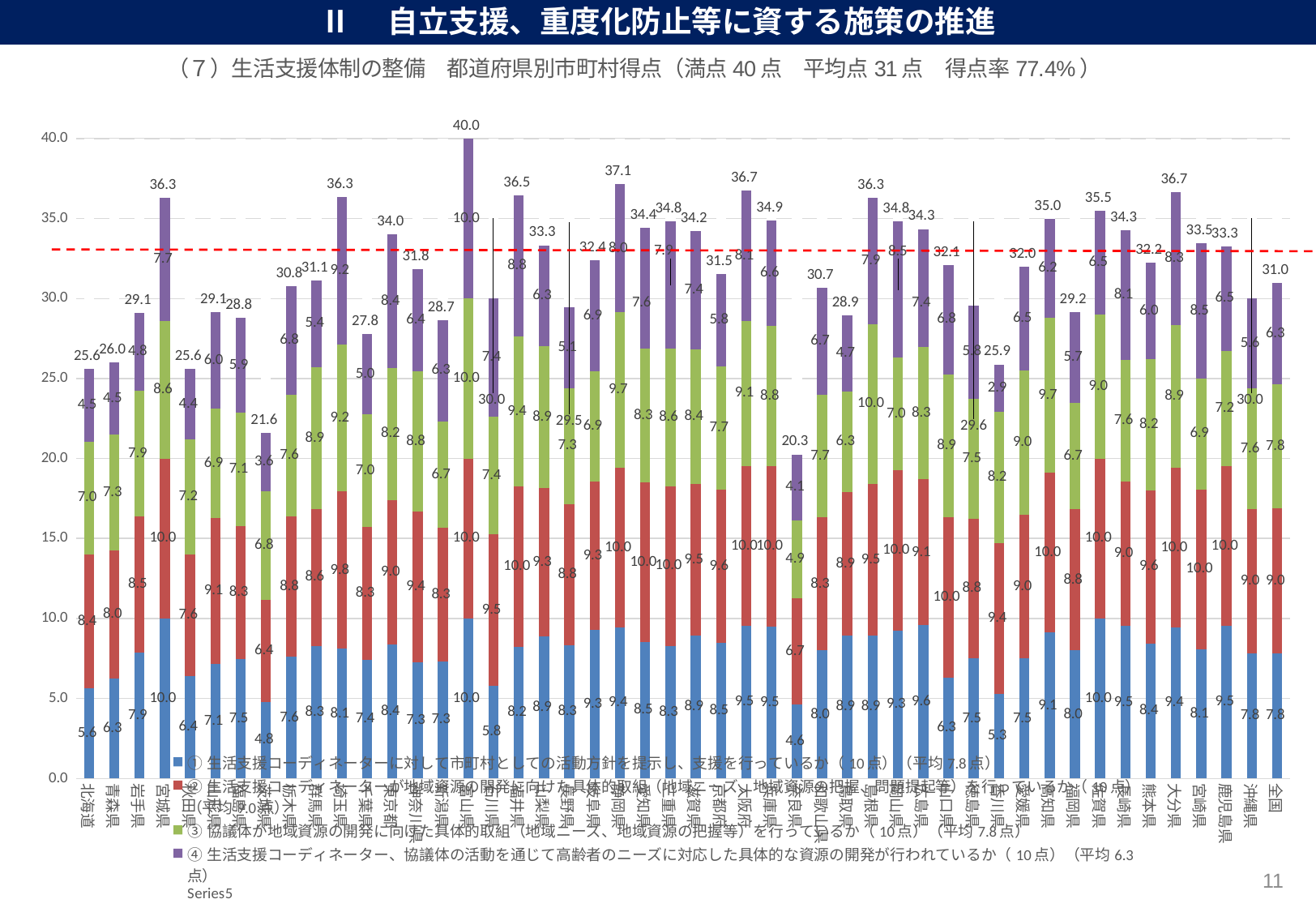

Ⅱ　自立支援、重度化防止等に資する施策の推進

### Chart: （７）生活支援体制の整備　都道府県別市町村得点（満点40点　平均点31点　得点率77.4%）

| Category | ①生活支援コーディネーターに対して市町村としての活動方針を提示し、支援を行っているか（10点）（平均7.8点） | ②生活支援コーディネーターが地域資源の開発に向けた具体的取組（地域ニーズ、地域資源の把握、問題提起等）を行っているか（10点）（平均9.0点） | ③協議体が地域資源の開発に向けた具体的取組（地域ニーズ、地域資源の把握等）を行っているか（10点）（平均7.8点） | ④生活支援コーディネーター、協議体の活動を通じて高齢者のニーズに対応した具体的な資源の開発が行われているか（10点）（平均6.3点） |  |
|---|---|---|---|---|---|
| 北海道 | 5.64245810055866 | 8.379888268156424 | 7.039106145251397 | 4.5251396648044695 | 25.58659217877095 |
| 青森県 | 6.25 | 8.0 | 7.25 | 4.5 | 26.0 |
| 岩手県 | 7.878787878787879 | 8.484848484848484 | 7.878787878787879 | 4.848484848484849 | 29.09090909090909 |
| 宮城県 | 10.0 | 10.0 | 8.571428571428571 | 7.714285714285714 | 36.285714285714285 |
| 秋田県 | 6.4 | 7.6 | 7.2 | 4.4 | 25.6 |
| 山形県 | 7.142857142857143 | 9.142857142857142 | 6.857142857142857 | 6.0 | 29.142857142857142 |
| 福島県 | 7.4576271186440675 | 8.305084745762711 | 7.11864406779661 | 5.932203389830509 | 28.813559322033896 |
| 茨城県 | 4.7727272727272725 | 6.363636363636363 | 6.818181818181818 | 3.6363636363636362 | 21.59090909090909 |
| 栃木県 | 7.6 | 8.8 | 7.6 | 6.8 | 30.8 |
| 群馬県 | 8.285714285714286 | 8.571428571428571 | 8.857142857142858 | 5.428571428571429 | 31.142857142857146 |
| 埼玉県 | 8.095238095238095 | 9.841269841269842 | 9.206349206349206 | 9.206349206349206 | 36.34920634920635 |
| 千葉県 | 7.407407407407407 | 8.333333333333334 | 7.037037037037037 | 5.0 | 27.77777777777778 |
| 東京都 | 8.387096774193548 | 9.03225806451613 | 8.225806451612904 | 8.387096774193548 | 34.03225806451613 |
| 神奈川県 | 7.2727272727272725 | 9.393939393939394 | 8.787878787878787 | 6.363636363636363 | 31.818181818181817 |
| 新潟県 | 7.333333333333333 | 8.333333333333334 | 6.666666666666667 | 6.333333333333333 | 28.666666666666668 |
| 富山県 | 10.0 | 10.0 | 10.0 | 10.0 | 40.0 |
| 石川県 | 5.7894736842105265 | 9.473684210526315 | 7.368421052631579 | 7.368421052631579 | 30.0 |
| 福井県 | 8.235294117647058 | 10.0 | 9.411764705882353 | 8.823529411764707 | 36.470588235294116 |
| 山梨県 | 8.88888888888889 | 9.25925925925926 | 8.88888888888889 | 6.296296296296297 | 33.333333333333336 |
| 長野県 | 8.311688311688311 | 8.831168831168831 | 7.2727272727272725 | 5.064935064935065 | 29.48051948051948 |
| 岐阜県 | 9.285714285714286 | 9.285714285714286 | 6.904761904761905 | 6.904761904761905 | 32.38095238095238 |
| 静岡県 | 9.428571428571429 | 10.0 | 9.714285714285714 | 8.0 | 37.142857142857146 |
| 愛知県 | 8.518518518518519 | 10.0 | 8.333333333333334 | 7.592592592592593 | 34.44444444444445 |
| 三重県 | 8.275862068965518 | 10.0 | 8.620689655172415 | 7.931034482758621 | 34.82758620689655 |
| 滋賀県 | 8.947368421052632 | 9.473684210526315 | 8.421052631578947 | 7.368421052631579 | 34.210526315789465 |
| 京都府 | 8.461538461538462 | 9.615384615384615 | 7.6923076923076925 | 5.769230769230769 | 31.53846153846154 |
| 大阪府 | 9.534883720930232 | 10.0 | 9.069767441860465 | 8.13953488372093 | 36.74418604651163 |
| 兵庫県 | 9.512195121951219 | 10.0 | 8.78048780487805 | 6.585365853658536 | 34.8780487804878 |
| 奈良県 | 4.615384615384615 | 6.666666666666667 | 4.871794871794871 | 4.102564102564102 | 20.256410256410255 |
| 和歌山県 | 8.0 | 8.333333333333334 | 7.666666666666667 | 6.666666666666667 | 30.66666666666667 |
| 鳥取県 | 8.947368421052632 | 8.947368421052632 | 6.315789473684211 | 4.7368421052631575 | 28.94736842105263 |
| 島根県 | 8.947368421052632 | 9.473684210526315 | 10.0 | 7.894736842105263 | 36.315789473684205 |
| 岡山県 | 9.25925925925926 | 10.0 | 7.037037037037037 | 8.518518518518519 | 34.81481481481482 |
| 広島県 | 9.565217391304348 | 9.130434782608695 | 8.26086956521739 | 7.391304347826087 | 34.34782608695652 |
| 山口県 | 6.315789473684211 | 10.0 | 8.947368421052632 | 6.842105263157895 | 32.10526315789474 |
| 徳島県 | 7.5 | 8.75 | 7.5 | 5.833333333333333 | 29.583333333333332 |
| 香川県 | 5.294117647058823 | 9.411764705882353 | 8.235294117647058 | 2.9411764705882355 | 25.88235294117647 |
| 愛媛県 | 7.5 | 9.0 | 9.0 | 6.5 | 32.0 |
| 高知県 | 9.117647058823529 | 10.0 | 9.705882352941176 | 6.176470588235294 | 35.0 |
| 福岡県 | 8.0 | 8.833333333333334 | 6.666666666666667 | 5.666666666666667 | 29.16666666666667 |
| 佐賀県 | 10.0 | 10.0 | 9.0 | 6.5 | 35.5 |
| 長崎県 | 9.523809523809524 | 9.047619047619047 | 7.619047619047619 | 8.095238095238095 | 34.285714285714285 |
| 熊本県 | 8.444444444444445 | 9.555555555555555 | 8.222222222222221 | 6.0 | 32.22222222222222 |
| 大分県 | 9.444444444444445 | 10.0 | 8.88888888888889 | 8.333333333333334 | 36.666666666666664 |
| 宮崎県 | 8.076923076923077 | 10.0 | 6.923076923076923 | 8.461538461538462 | 33.46153846153846 |
| 鹿児島県 | 9.534883720930232 | 10.0 | 7.209302325581396 | 6.511627906976744 | 33.25581395348837 |
| 沖縄県 | 7.804878048780488 | 9.024390243902438 | 7.560975609756097 | 5.609756097560975 | 30.0 |
| 全国 | 7.8345778288340036 | 9.029293509477311 | 7.800114876507754 | 6.289488799540494 | 30.95347501435956 |
11